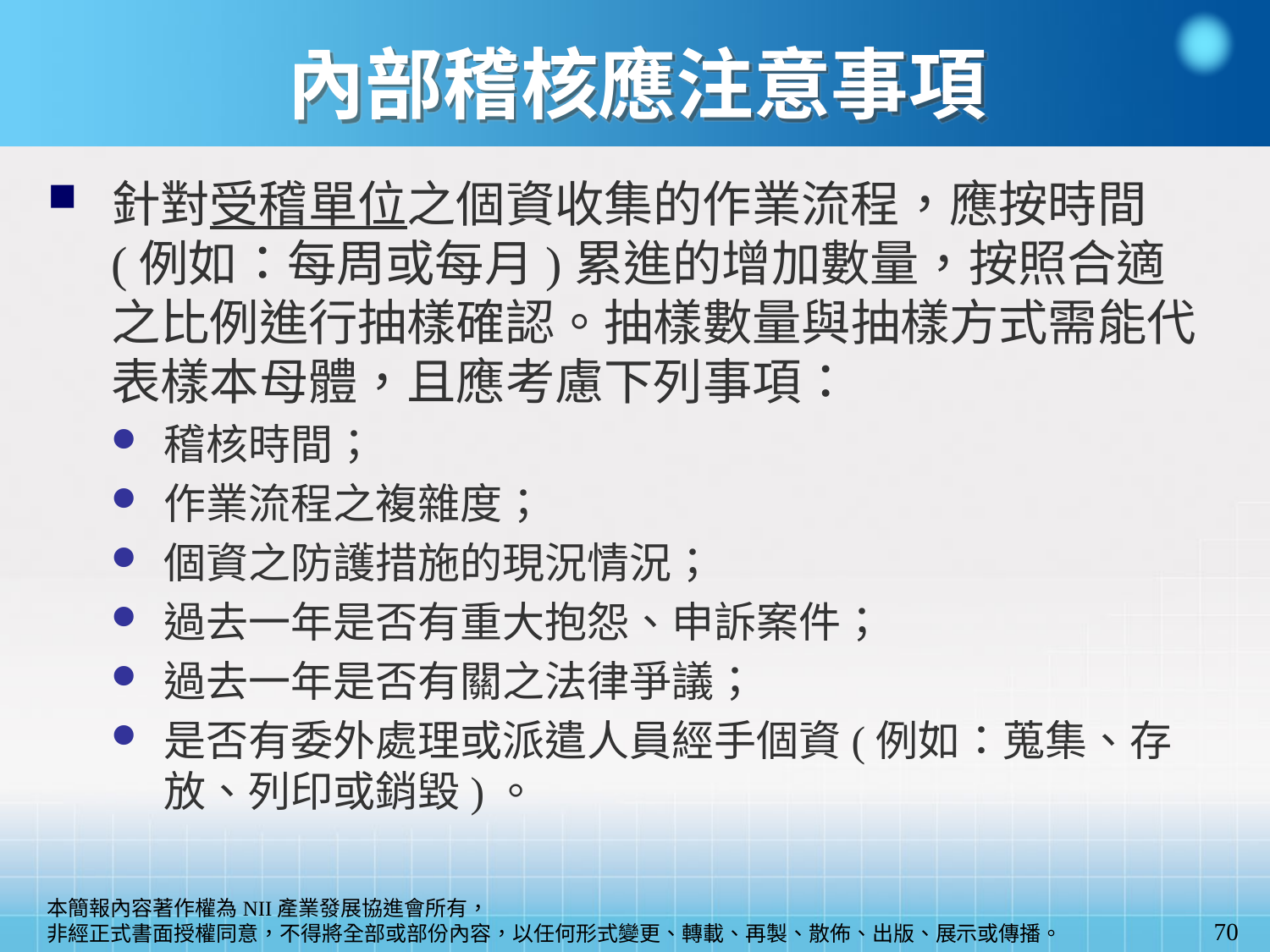

內部稽核應注意事項
針對受稽單位之個資收集的作業流程，應按時間(例如：每周或每月)累進的增加數量，按照合適之比例進行抽樣確認。抽樣數量與抽樣方式需能代表樣本母體，且應考慮下列事項：
稽核時間；
作業流程之複雜度；
個資之防護措施的現況情況；
過去一年是否有重大抱怨、申訴案件；
過去一年是否有關之法律爭議；
是否有委外處理或派遣人員經手個資(例如：蒐集、存放、列印或銷毀)。
70